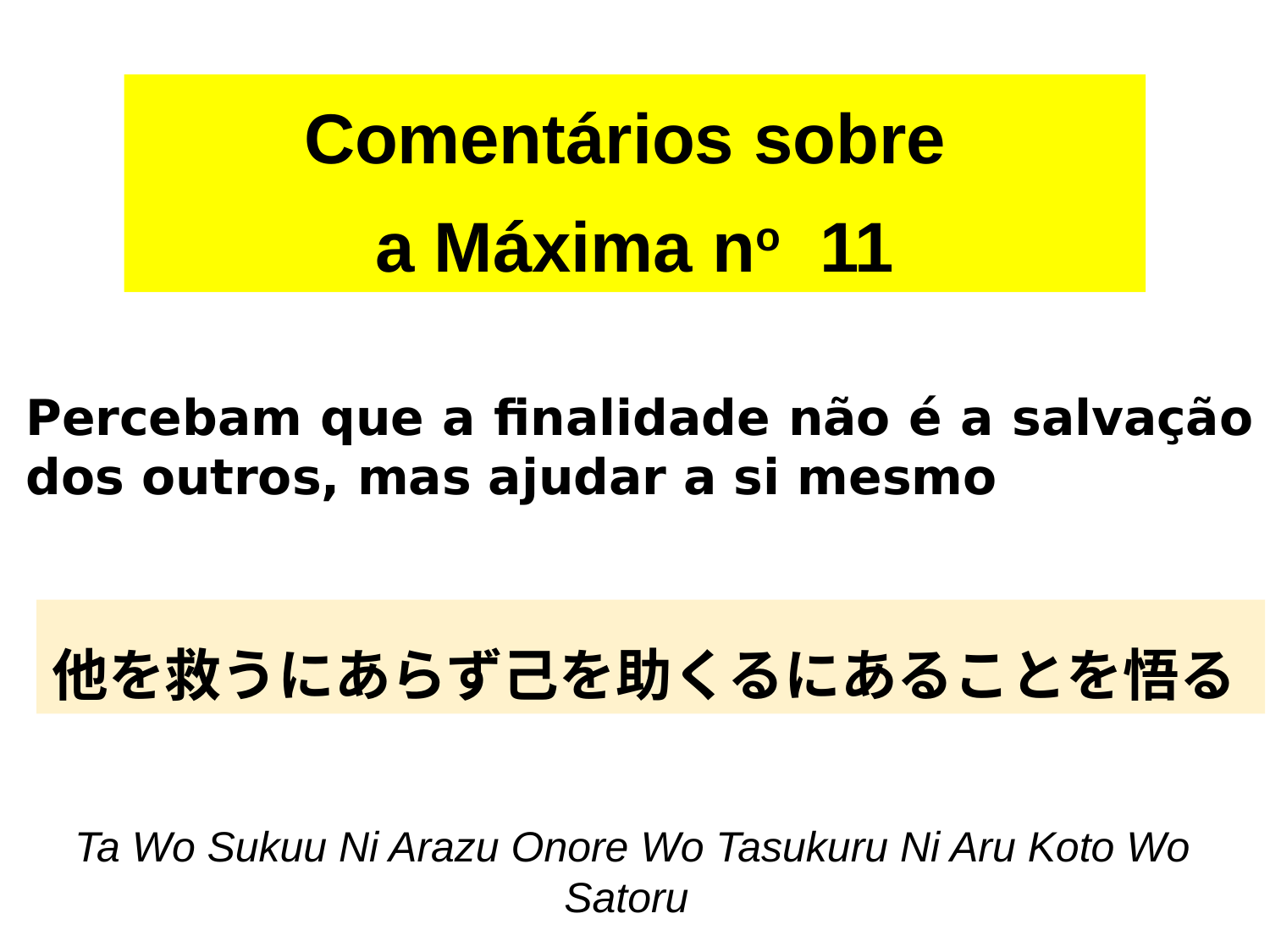

Comentários sobre
a Máxima no  11
Percebam que a finalidade não é a salvação dos outros, mas ajudar a si mesmo

他を救うにあらず己を助くるにあることを悟る
Ta Wo Sukuu Ni Arazu Onore Wo Tasukuru Ni Aru Koto Wo Satoru